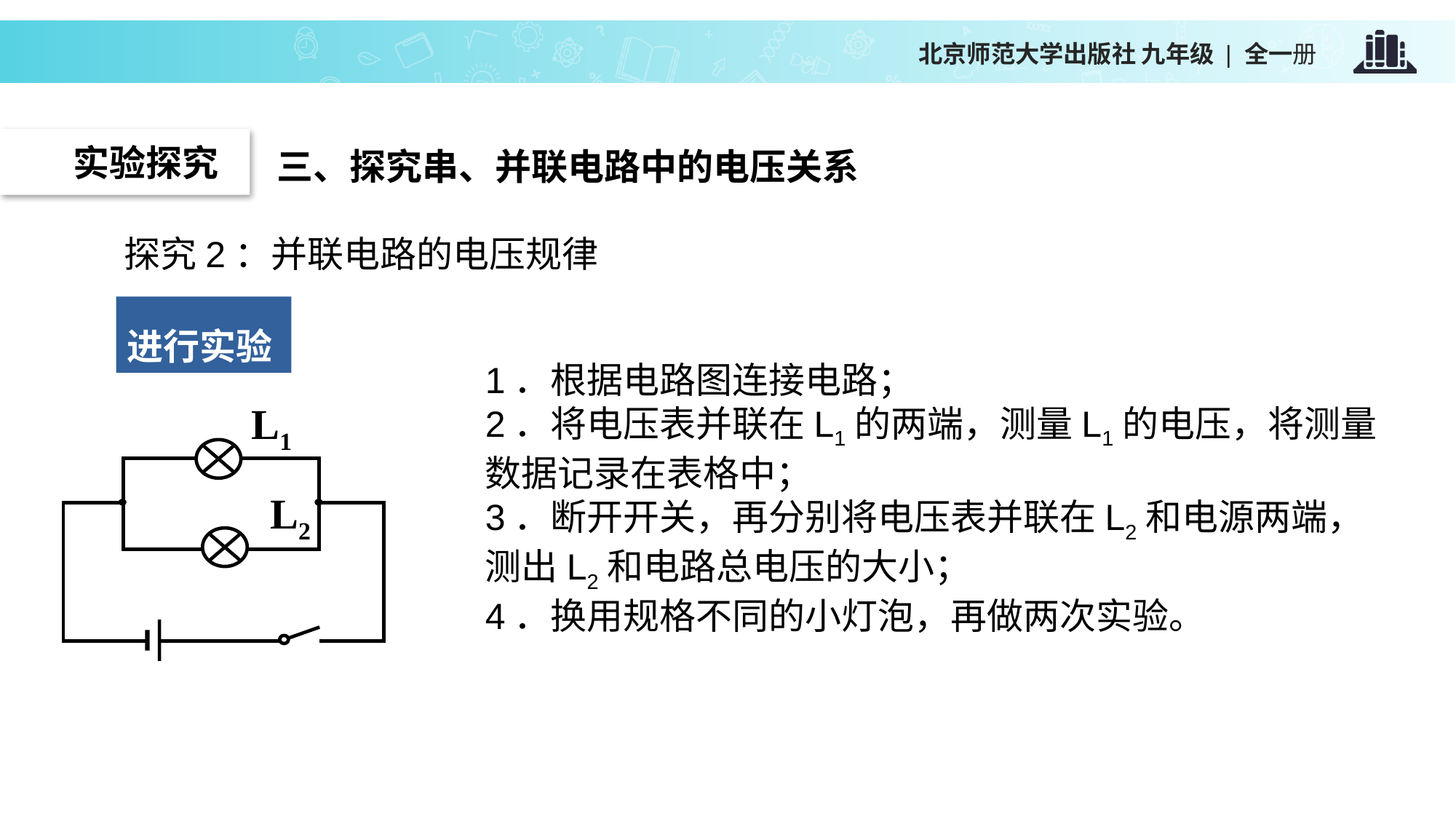

三、探究串、并联电路中的电压关系
    实验探究
探究2：并联电路的电压规律
进行实验
1．根据电路图连接电路；
2．将电压表并联在L1的两端，测量L1的电压，将测量数据记录在表格中；
3．断开开关，再分别将电压表并联在L2和电源两端，测出L2和电路总电压的大小；
4．换用规格不同的小灯泡，再做两次实验。
L1

L2
L1